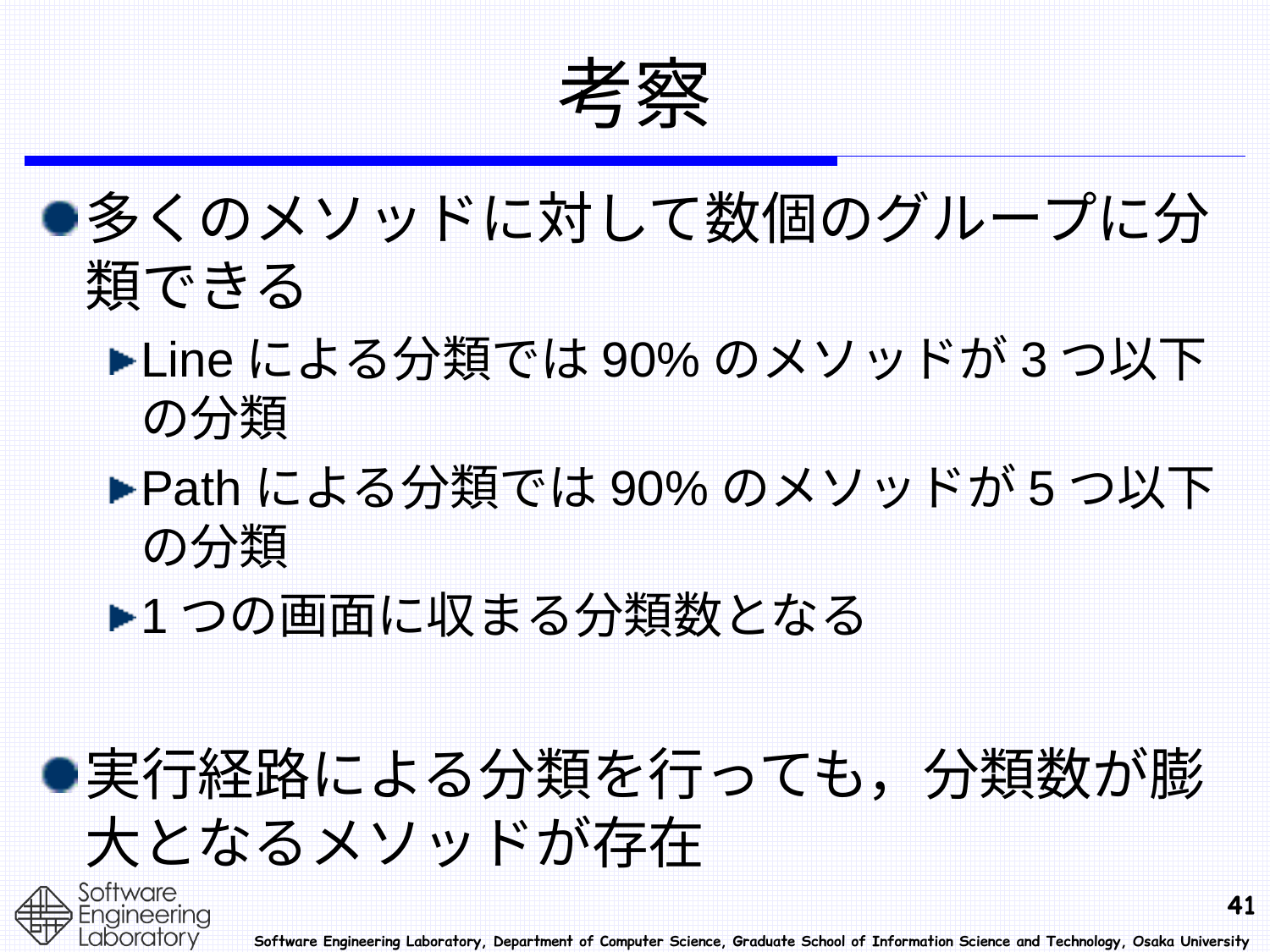

# 考察
多くのメソッドに対して数個のグループに分類できる
Lineによる分類では90%のメソッドが3つ以下の分類
Pathによる分類では90%のメソッドが5つ以下の分類
1つの画面に収まる分類数となる

実行経路による分類を行っても，分類数が膨大となるメソッドが存在